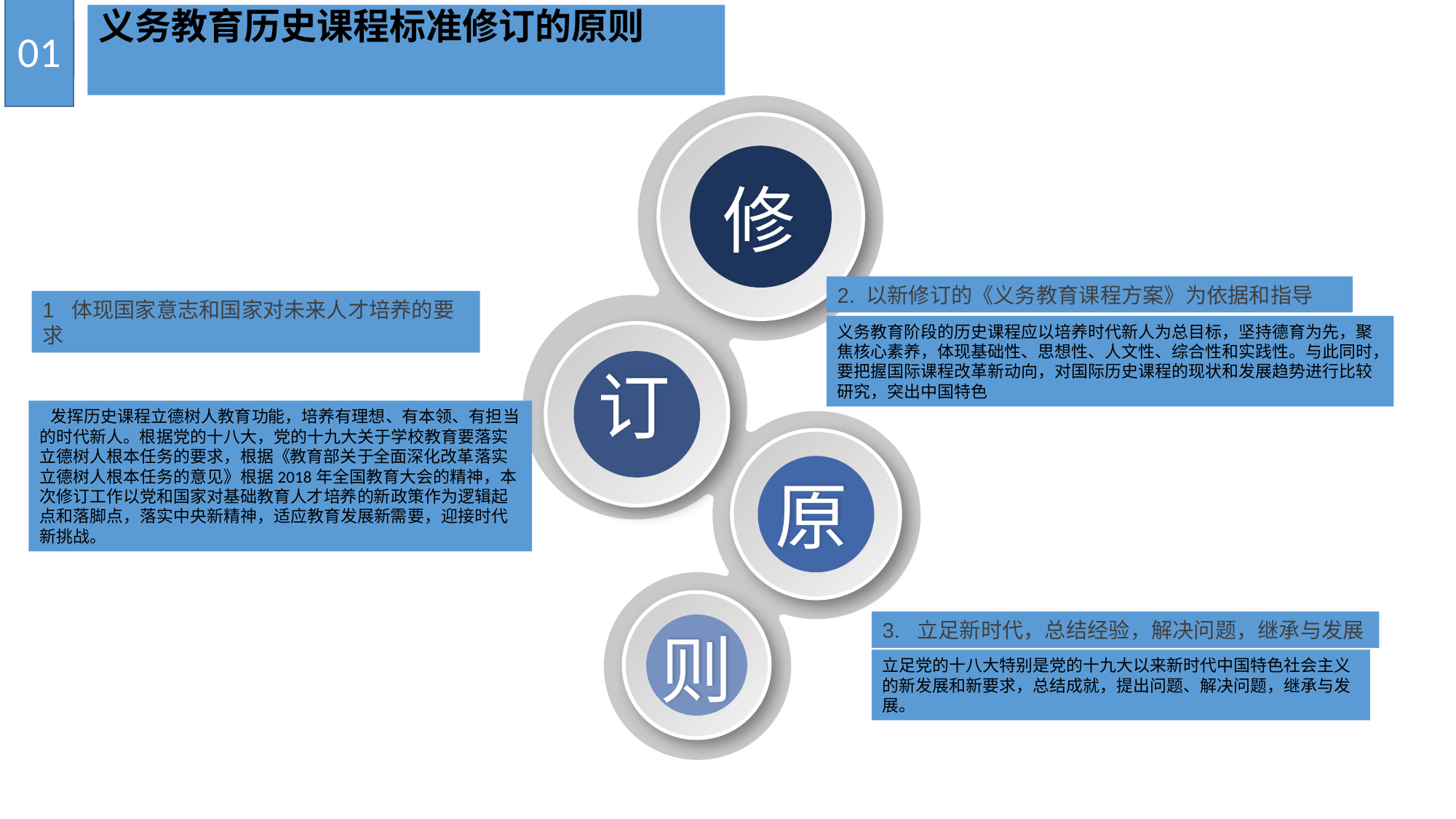

01
# 义务教育历史课程标准修订的原则

修

1  体现国家意志和国家对未来人才培养的要求
2. 以新修订的《义务教育课程方案》为依据和指导

义务教育阶段的历史课程应以培养时代新人为总目标，坚持德育为先，聚焦核心素养，体现基础性、思想性、人文性、综合性和实践性。与此同时，要把握国际课程改革新动向，对国际历史课程的现状和发展趋势进行比较研究，突出中国特色

订
  发挥历史课程立德树人教育功能，培养有理想、有本领、有担当的时代新人。根据党的十八大，党的十九大关于学校教育要落实立德树人根本任务的要求，根据《教育部关于全面深化改革落实立德树人根本任务的意见》根据2018年全国教育大会的精神，本次修订工作以党和国家对基础教育人才培养的新政策作为逻辑起点和落脚点，落实中央新精神，适应教育发展新需要，迎接时代新挑战。

原

3.  立足新时代，总结经验，解决问题，继承与发展

则
立足党的十八大特别是党的十九大以来新时代中国特色社会主义的新发展和新要求，总结成就，提出问题、解决问题，继承与发展。